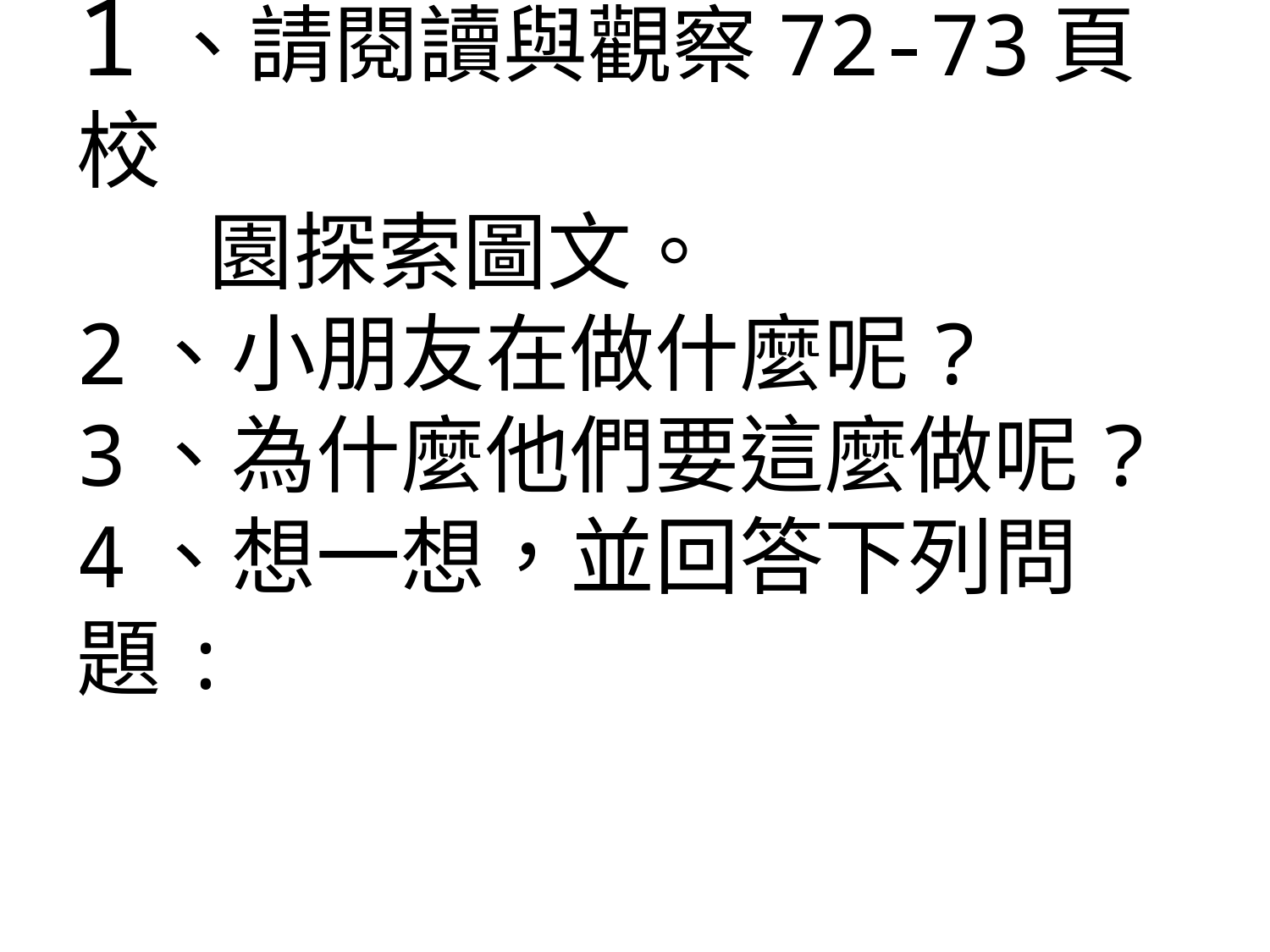

# 1、請閱讀與觀察72-73頁校 園探索圖文。 2、小朋友在做什麼呢? 3、為什麼他們要這麼做呢? 4、想一想，並回答下列問題: